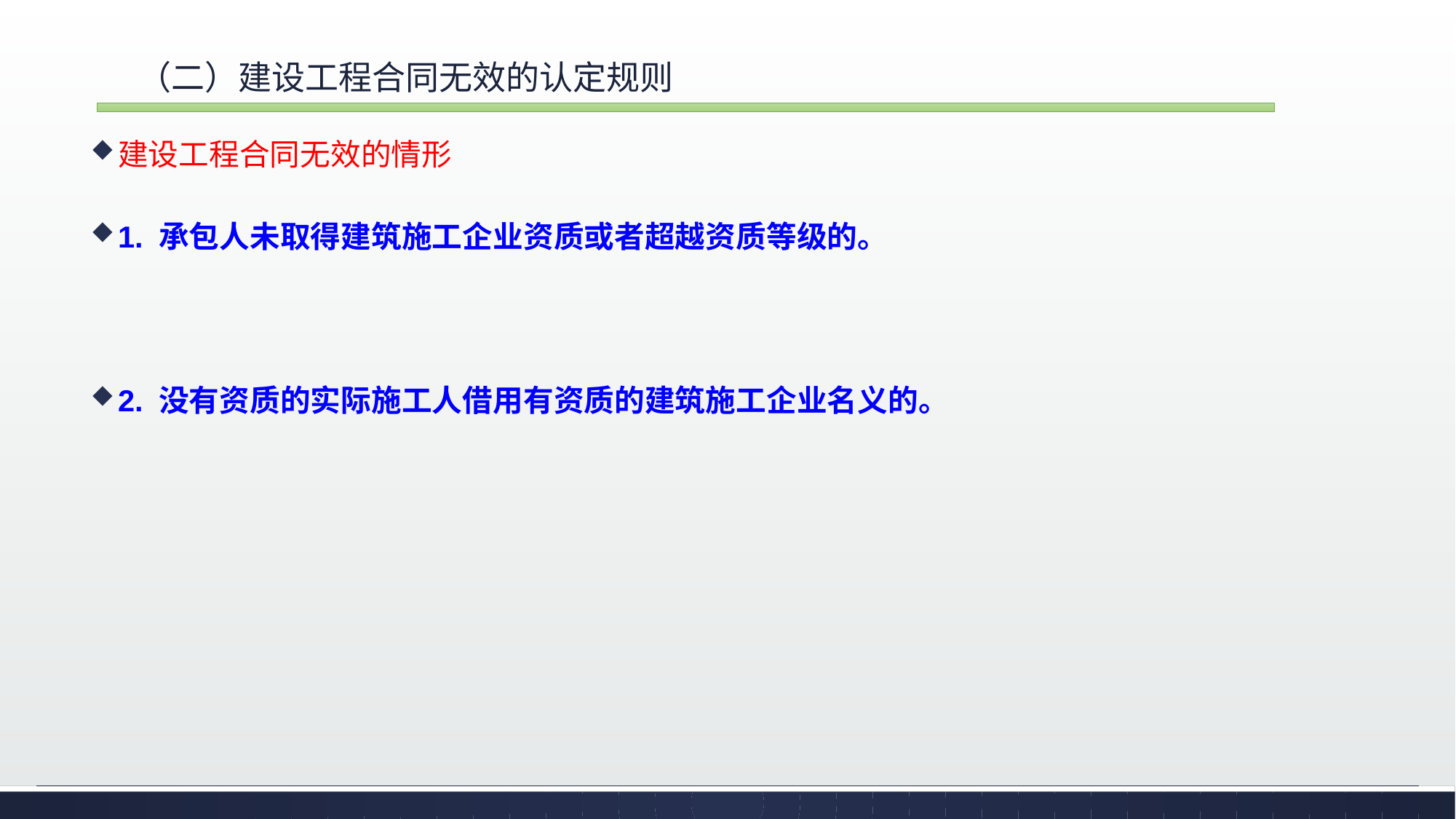

# （二）建设工程合同无效的认定规则

建设工程合同无效的情形
1. 承包人未取得建筑施工企业资质或者超越资质等级的。

2. 没有资质的实际施工人借用有资质的建筑施工企业名义的。